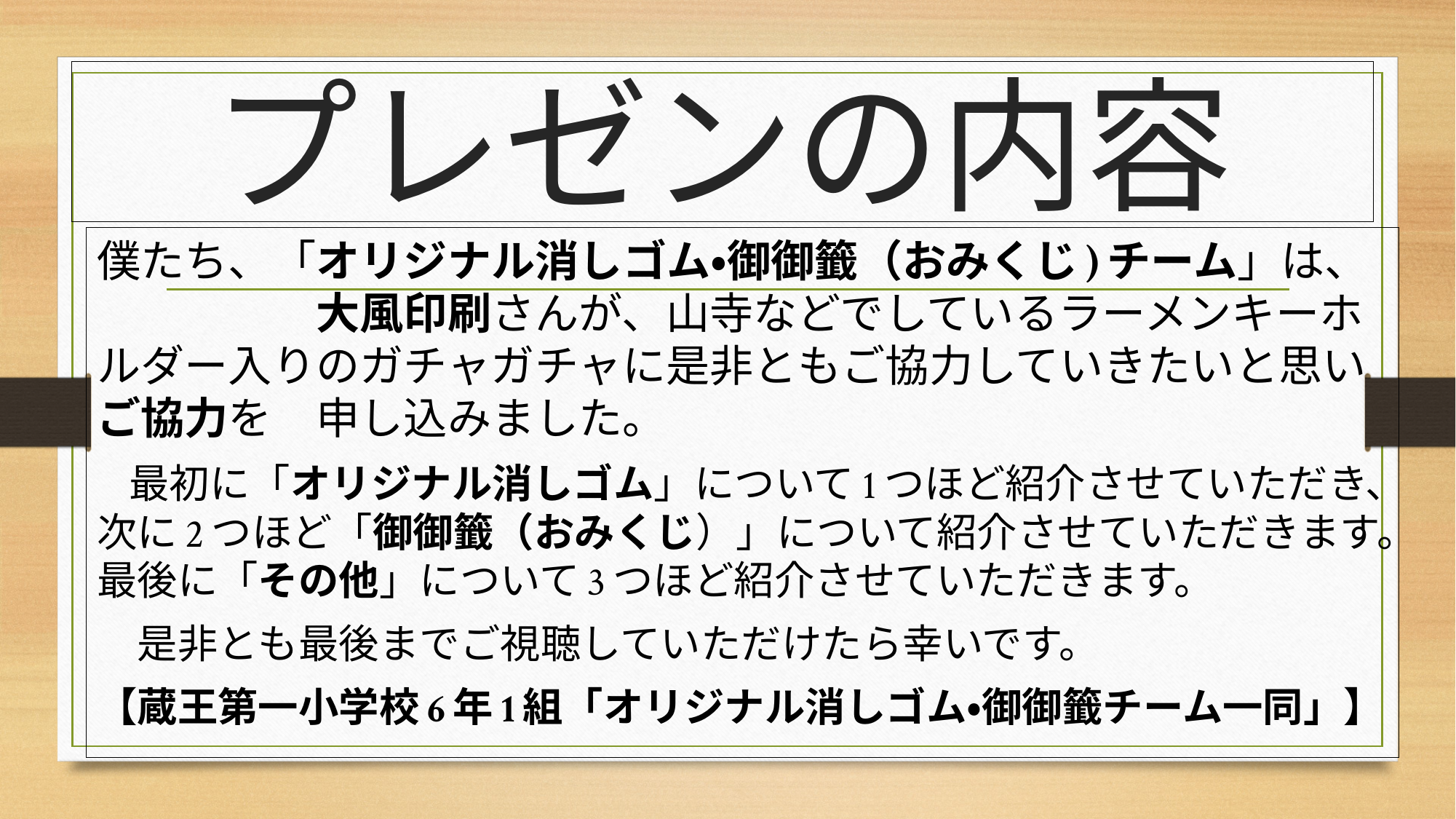

# プレゼンの内容
僕たち、「オリジナル消しゴム・御御籤（おみくじ)チーム」は、　　　　　大風印刷さんが、山寺などでしているラーメンキーホルダー入りのガチャガチャに是非ともご協力していきたいと思いご協力を　申し込みました。
　最初に「オリジナル消しゴム」について1つほど紹介させていただき、次に2つほど「御御籤（おみくじ）」について紹介させていただきます。最後に「その他」について3つほど紹介させていただきます。
　是非とも最後までご視聴していただけたら幸いです。
【蔵王第一小学校6年1組「オリジナル消しゴム・御御籤チーム一同」】